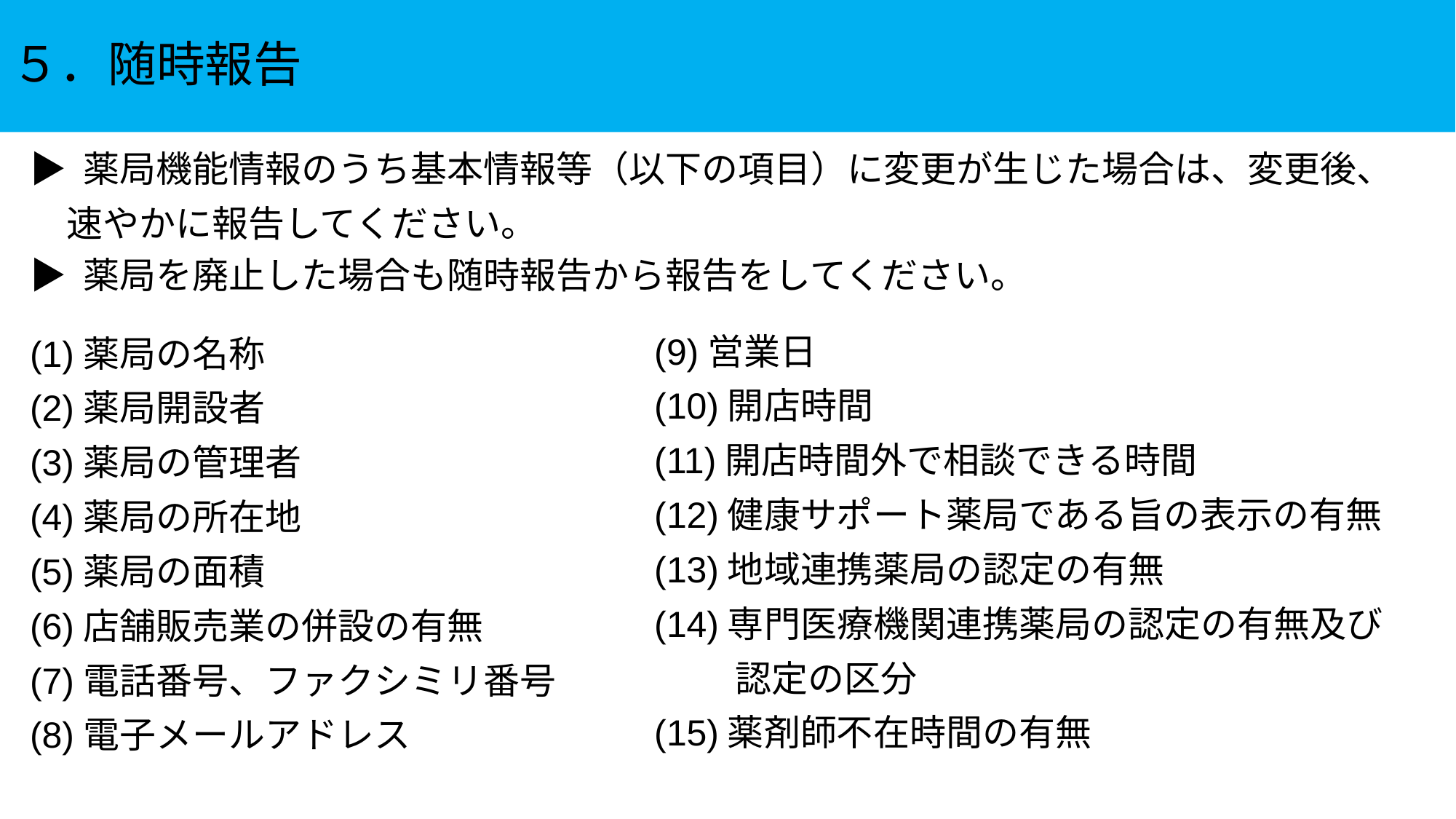

５．随時報告
▶ 薬局機能情報のうち基本情報等（以下の項目）に変更が生じた場合は、変更後、
　速やかに報告してください。
▶ 薬局を廃止した場合も随時報告から報告をしてください。
(9)営業日
(10)開店時間
(11)開店時間外で相談できる時間
(12)健康サポート薬局である旨の表示の有無
(13)地域連携薬局の認定の有無
(14)専門医療機関連携薬局の認定の有無及び
　　 認定の区分
(15)薬剤師不在時間の有無
(1)薬局の名称
(2)薬局開設者
(3)薬局の管理者
(4)薬局の所在地
(5)薬局の面積
(6)店舗販売業の併設の有無
(7)電話番号、ファクシミリ番号
(8)電子メールアドレス